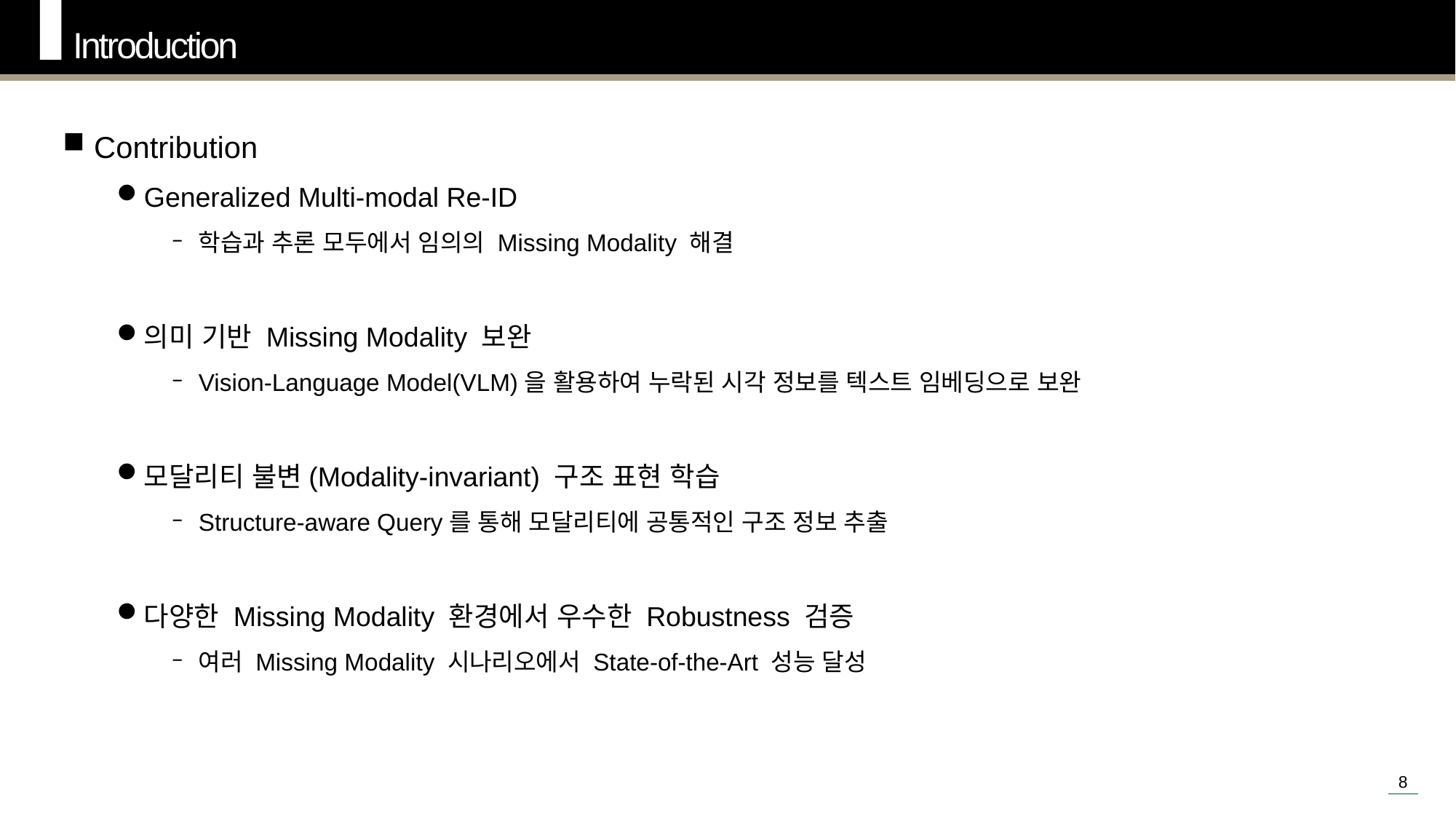

Introduction
Contribution
Generalized Multi-modal Re-ID
학습과 추론 모두에서 임의의 Missing Modality 해결

의미 기반 Missing Modality 보완
Vision-Language Model(VLM)을 활용하여 누락된 시각 정보를 텍스트 임베딩으로 보완

모달리티 불변(Modality-invariant) 구조 표현 학습
Structure-aware Query를 통해 모달리티에 공통적인 구조 정보 추출

다양한 Missing Modality 환경에서 우수한 Robustness 검증
여러 Missing Modality 시나리오에서 State-of-the-Art 성능 달성